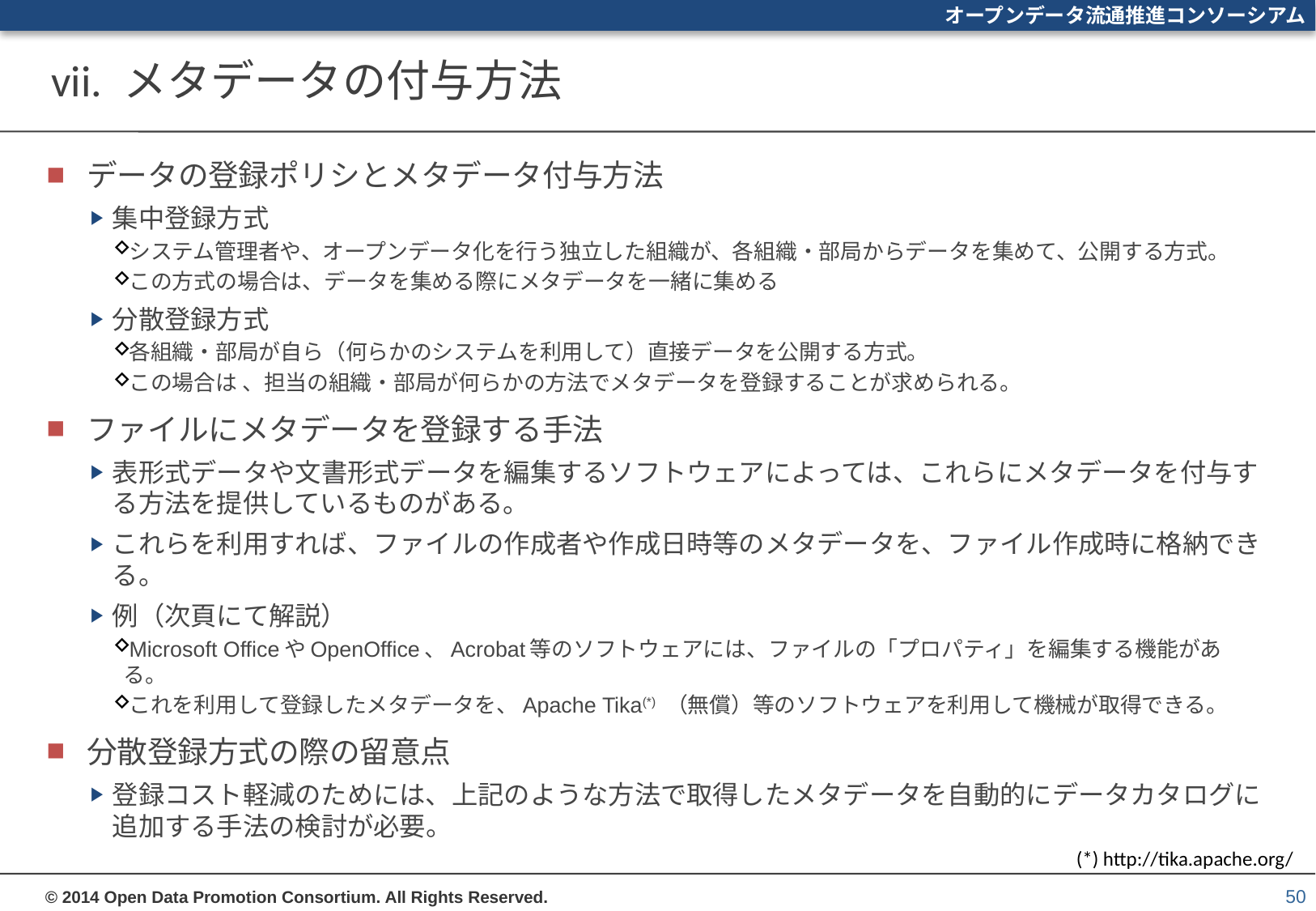

# vii. メタデータの付与方法
データの登録ポリシとメタデータ付与方法
集中登録方式
システム管理者や、オープンデータ化を行う独立した組織が、各組織・部局からデータを集めて、公開する方式。
この方式の場合は、データを集める際にメタデータを一緒に集める
分散登録方式
各組織・部局が自ら（何らかのシステムを利用して）直接データを公開する方式。
この場合は 、担当の組織・部局が何らかの方法でメタデータを登録することが求められる。
ファイルにメタデータを登録する手法
表形式データや文書形式データを編集するソフトウェアによっては、これらにメタデータを付与する方法を提供しているものがある。
これらを利用すれば、ファイルの作成者や作成日時等のメタデータを、ファイル作成時に格納できる。
例（次頁にて解説）
Microsoft OfficeやOpenOffice、Acrobat等のソフトウェアには、ファイルの「プロパティ」を編集する機能がある。
これを利用して登録したメタデータを、Apache Tika(*) （無償）等のソフトウェアを利用して機械が取得できる。
分散登録方式の際の留意点
登録コスト軽減のためには、上記のような方法で取得したメタデータを自動的にデータカタログに追加する手法の検討が必要。

(*) http://tika.apache.org/
50